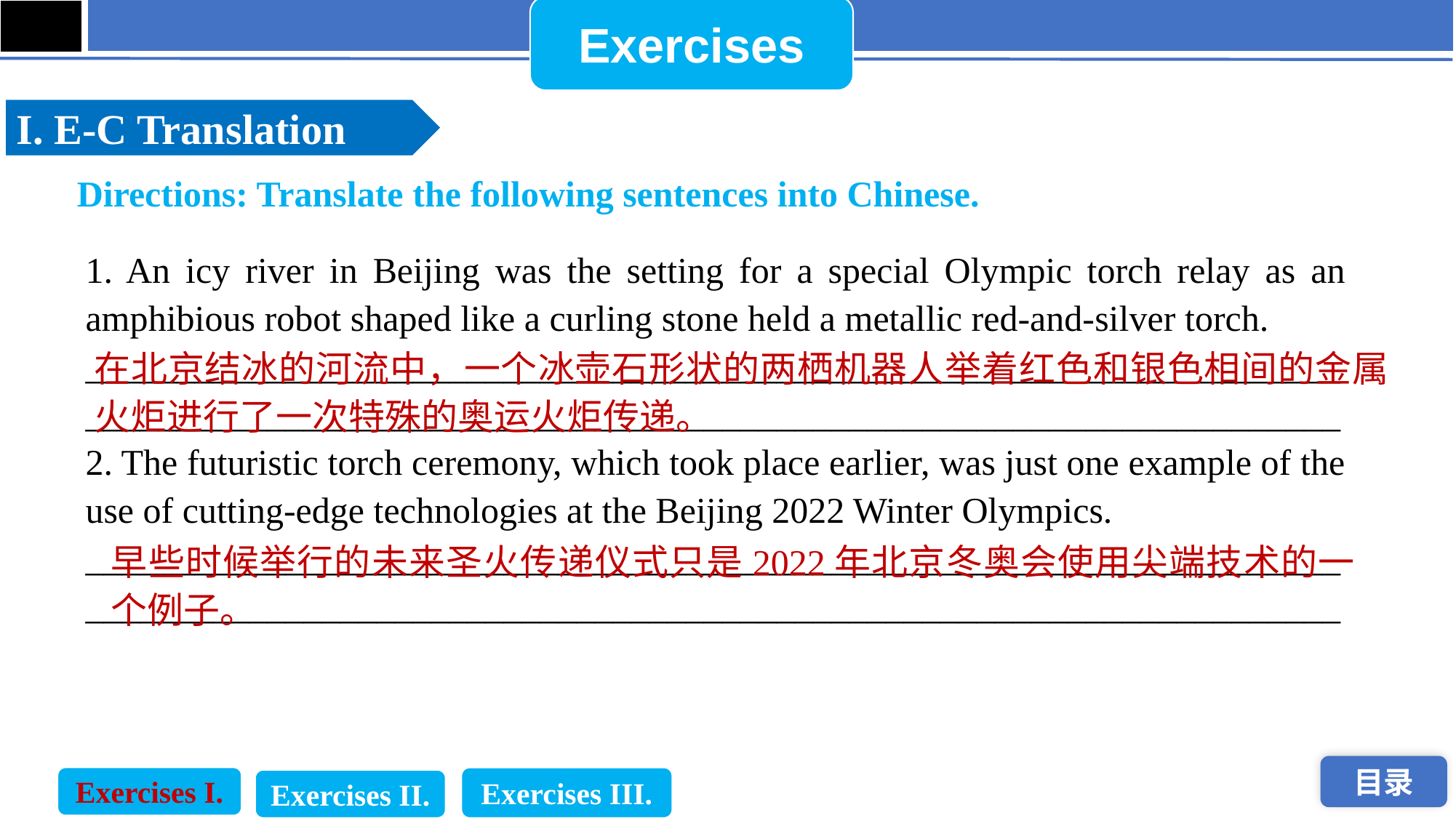

Exercises
I. E-C Translation
Directions: Translate the following sentences into Chinese.
1. An icy river in Beijing was the setting for a special Olympic torch relay as an amphibious robot shaped like a curling stone held a metallic red-and-silver torch.
_____________________________________________________________________
_____________________________________________________________________
2. The futuristic torch ceremony, which took place earlier, was just one example of the use of cutting-edge technologies at the Beijing 2022 Winter Olympics.
_____________________________________________________________________
_____________________________________________________________________
在北京结冰的河流中，一个冰壶石形状的两栖机器人举着红色和银色相间的金属火炬进行了一次特殊的奥运火炬传递。
早些时候举行的未来圣火传递仪式只是2022年北京冬奥会使用尖端技术的一个例子。
Exercises I.
Exercises III.
Exercises II.